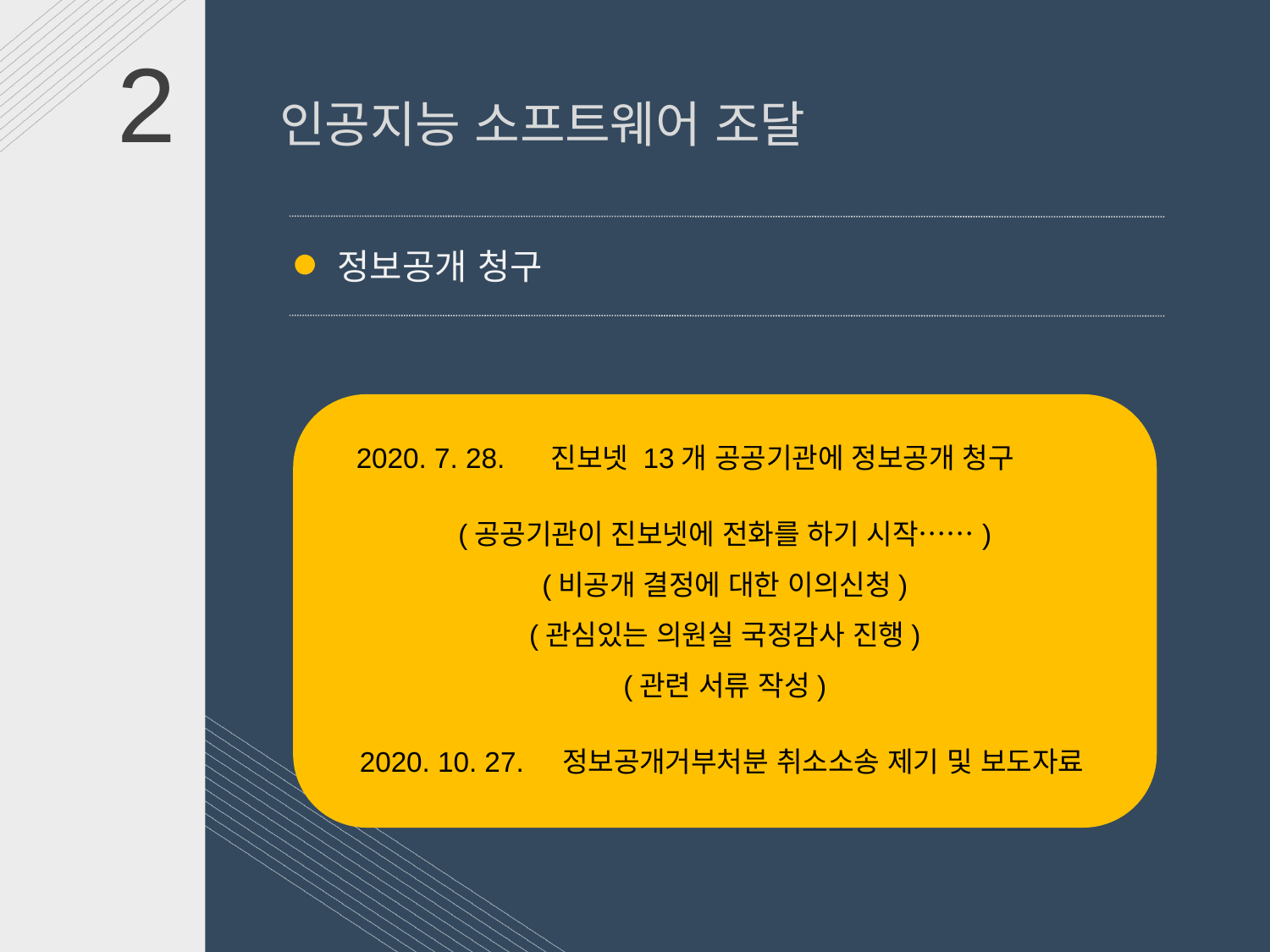

2    인공지능 소프트웨어 조달
정보공개 청구

    2020. 7. 28.     진보넷 13개 공공기관에 정보공개 청구

(공공기관이 진보넷에 전화를 하기 시작……)
(비공개 결정에 대한 이의신청)
(관심있는 의원실 국정감사 진행)
(관련 서류 작성)

    2020. 10. 27.    정보공개거부처분 취소소송 제기 및 보도자료